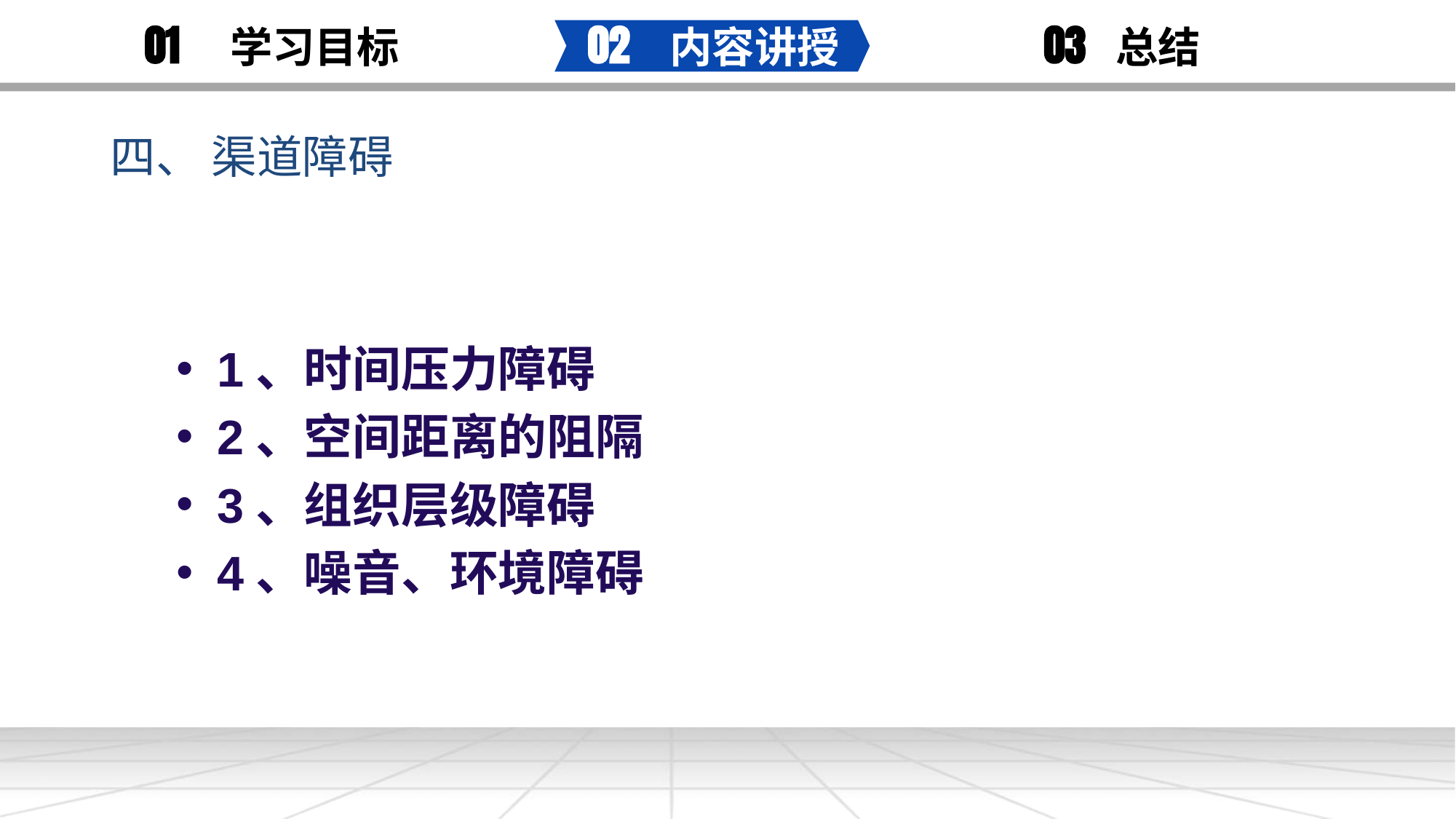

02   内容讲授
03  总结
01    学习目标

四、 渠道障碍
1、时间压力障碍
2、空间距离的阻隔
3、组织层级障碍
4、噪音、环境障碍